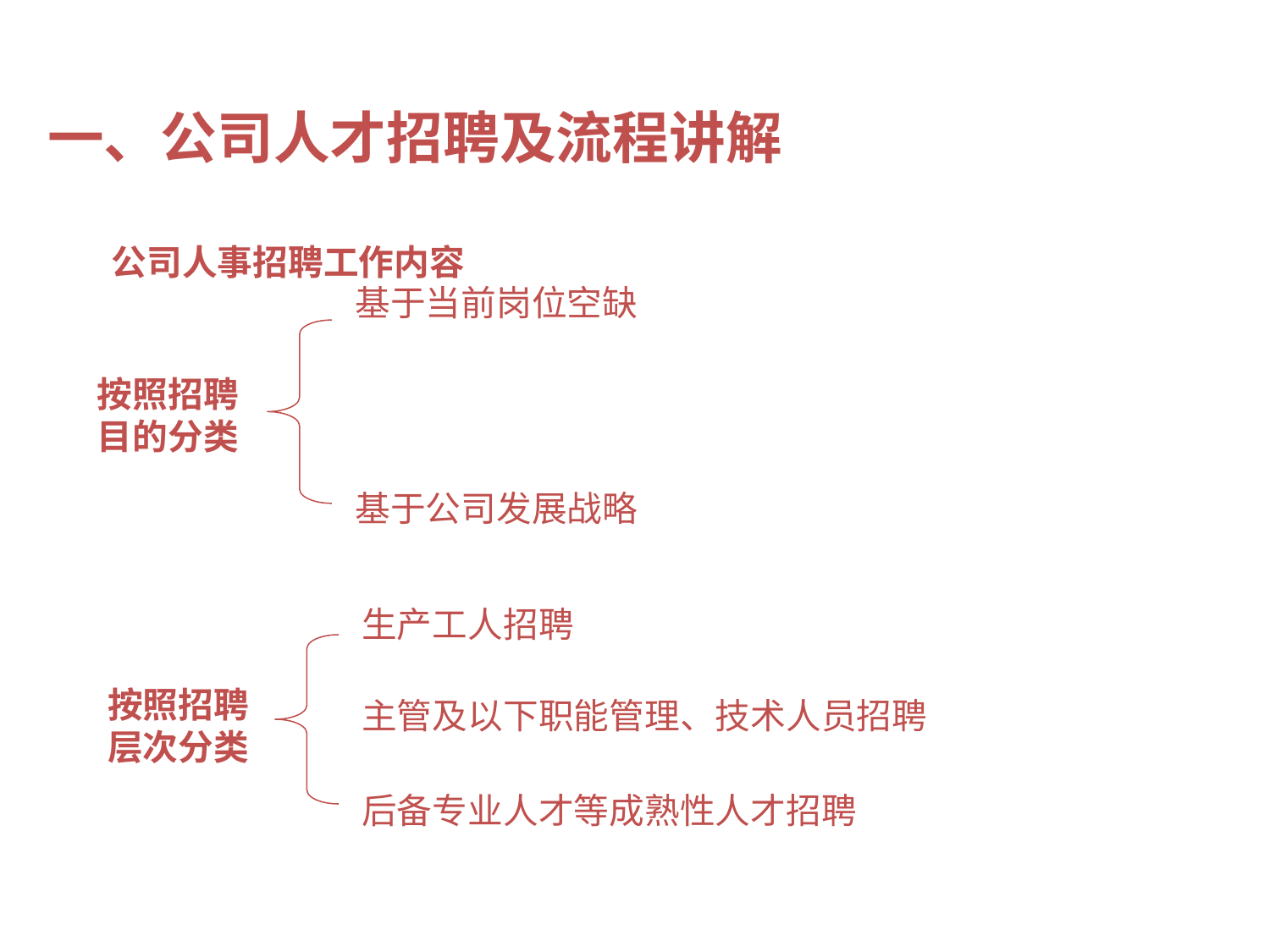

一、公司人才招聘及流程讲解

公司人事招聘工作内容
基于当前岗位空缺

按照招聘目的分类
基于公司发展战略
生产工人招聘

按照招聘层次分类
主管及以下职能管理、技术人员招聘
后备专业人才等成熟性人才招聘